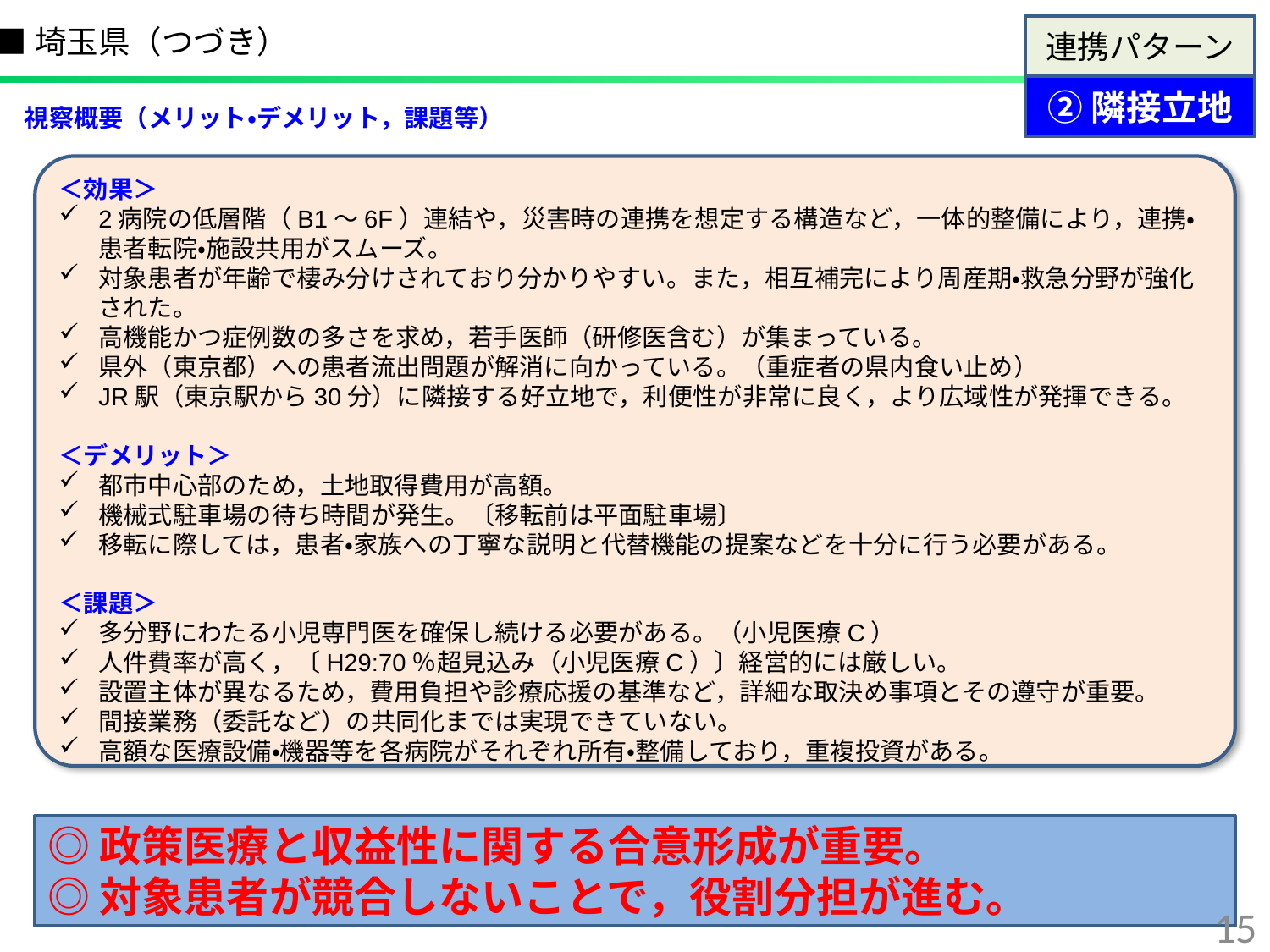

■埼玉県（つづき）
連携パターン

②隣接立地
Ⅲ　視察概要（メリット・デメリット，課題等）
＜効果＞
2病院の低層階（B1～6F）連結や，災害時の連携を想定する構造など，一体的整備により，連携・患者転院・施設共用がスムーズ。
対象患者が年齢で棲み分けされており分かりやすい。また，相互補完により周産期・救急分野が強化された。
高機能かつ症例数の多さを求め，若手医師（研修医含む）が集まっている。
県外（東京都）への患者流出問題が解消に向かっている。（重症者の県内食い止め）
JR駅（東京駅から30分）に隣接する好立地で，利便性が非常に良く，より広域性が発揮できる。

＜デメリット＞
都市中心部のため，土地取得費用が高額。
機械式駐車場の待ち時間が発生。〔移転前は平面駐車場〕
移転に際しては，患者・家族への丁寧な説明と代替機能の提案などを十分に行う必要がある。

＜課題＞
多分野にわたる小児専門医を確保し続ける必要がある。（小児医療C）
人件費率が高く，〔H29:70％超見込み（小児医療C）〕経営的には厳しい。
設置主体が異なるため，費用負担や診療応援の基準など，詳細な取決め事項とその遵守が重要。
間接業務（委託など）の共同化までは実現できていない。
高額な医療設備・機器等を各病院がそれぞれ所有・整備しており，重複投資がある。

◎政策医療と収益性に関する合意形成が重要。
◎対象患者が競合しないことで，役割分担が進む。
15